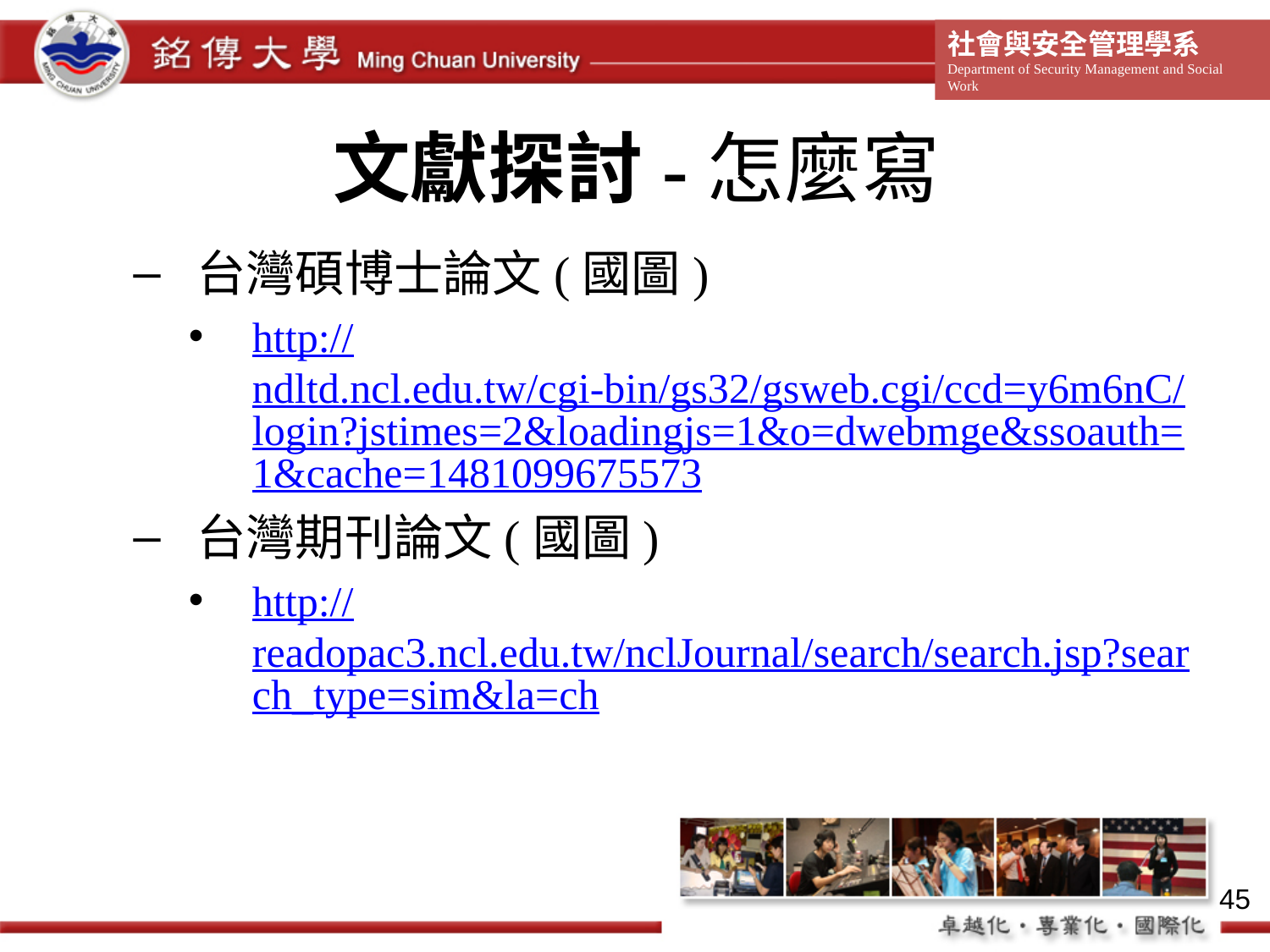

# 文獻探討-怎麼寫
台灣碩博士論文(國圖)
http://ndltd.ncl.edu.tw/cgi-bin/gs32/gsweb.cgi/ccd=y6m6nC/login?jstimes=2&loadingjs=1&o=dwebmge&ssoauth=1&cache=1481099675573
台灣期刊論文(國圖)
http://readopac3.ncl.edu.tw/nclJournal/search/search.jsp?search_type=sim&la=ch

45